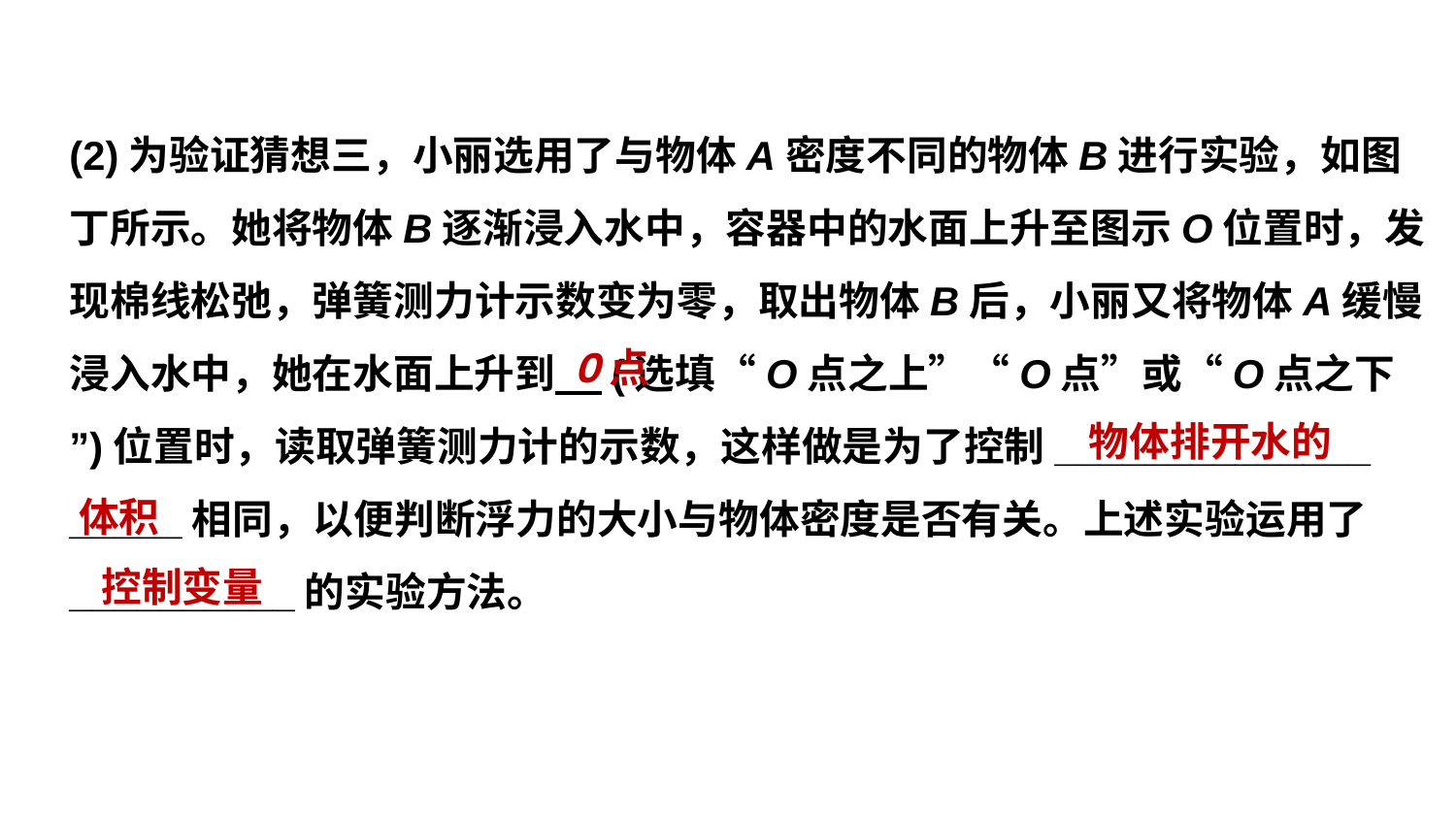

(2)为验证猜想三，小丽选用了与物体A密度不同的物体B进行实验，如图
丁所示。她将物体B逐渐浸入水中，容器中的水面上升至图示O位置时，发
现棉线松弛，弹簧测力计示数变为零，取出物体B后，小丽又将物体A缓慢
浸入水中，她在水面上升到     (选填“O点之上”“O点”或“O点之下
”)位置时，读取弹簧测力计的示数，这样做是为了控制______________
_____相同，以便判断浮力的大小与物体密度是否有关。上述实验运用了
__________的实验方法。
O点
物体排开水的
体积
控制变量